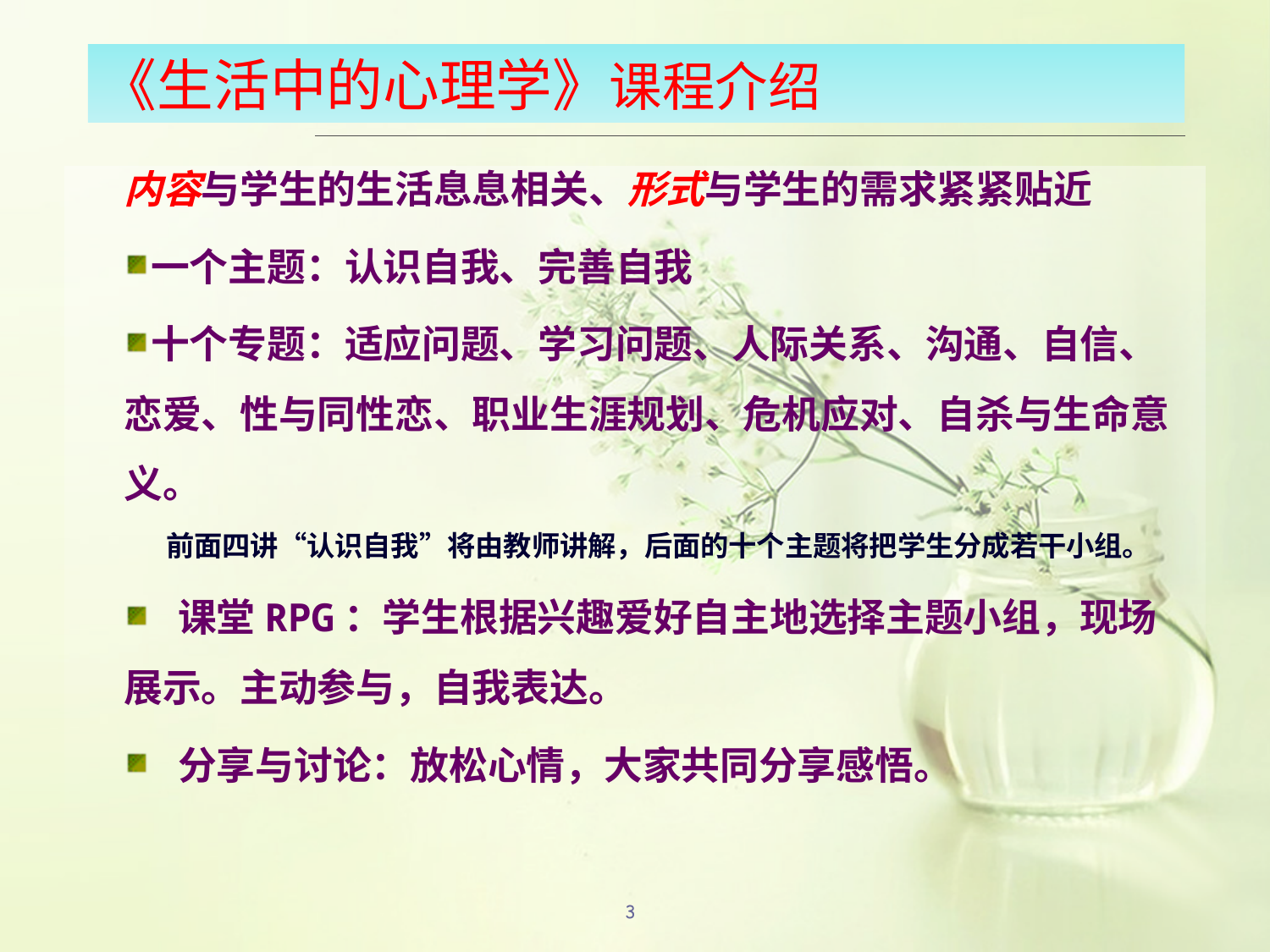

# 《生活中的心理学》课程介绍
内容与学生的生活息息相关、形式与学生的需求紧紧贴近
一个主题：认识自我、完善自我
十个专题：适应问题、学习问题、人际关系、沟通、自信、恋爱、性与同性恋、职业生涯规划、危机应对、自杀与生命意义。
前面四讲“认识自我”将由教师讲解，后面的十个主题将把学生分成若干小组。
  课堂RPG：学生根据兴趣爱好自主地选择主题小组，现场展示。主动参与，自我表达。
  分享与讨论：放松心情，大家共同分享感悟。
3